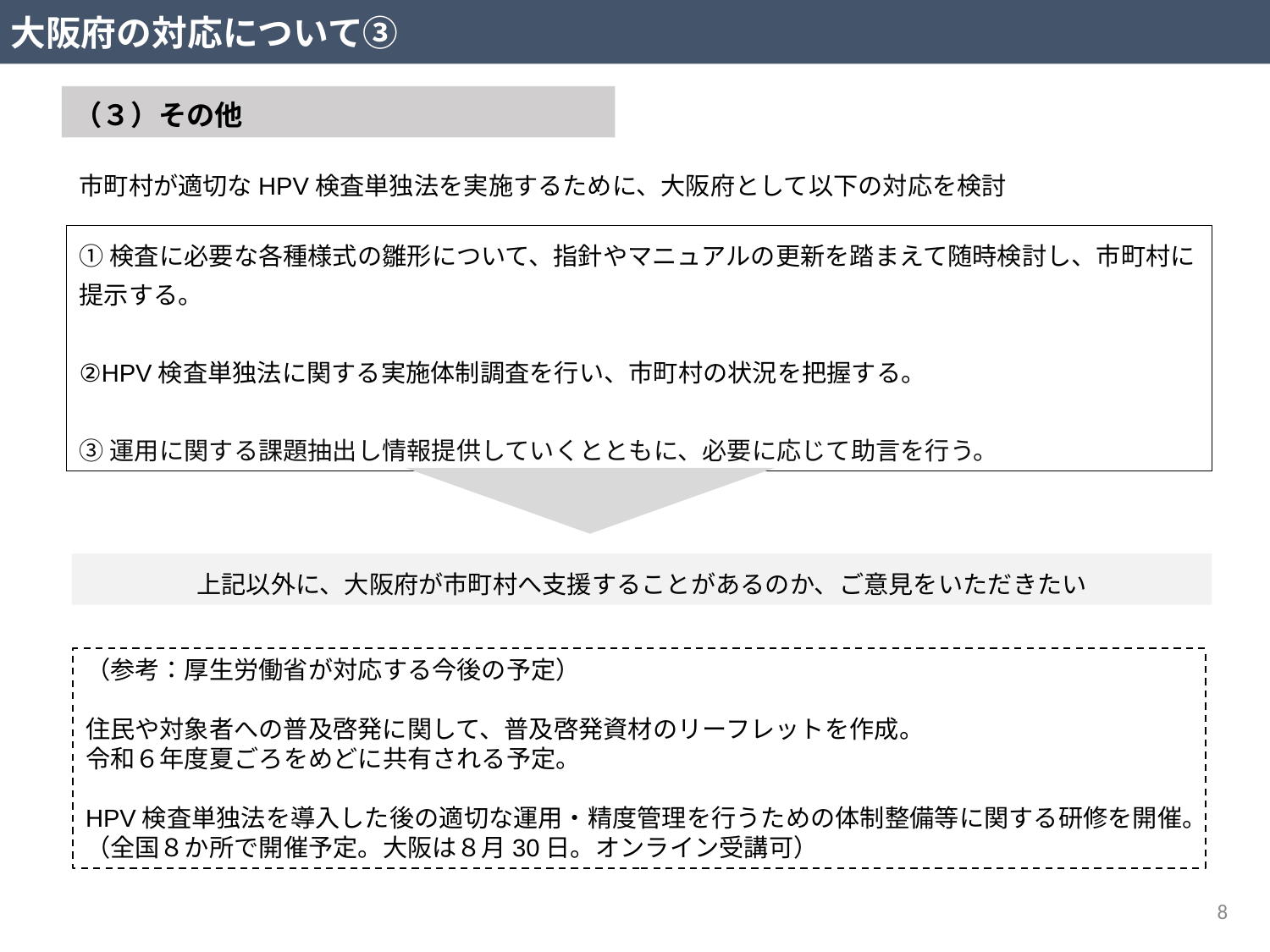

大阪府の対応について③
（３）その他
市町村が適切なHPV検査単独法を実施するために、大阪府として以下の対応を検討
①検査に必要な各種様式の雛形について、指針やマニュアルの更新を踏まえて随時検討し、市町村に提示する。

②HPV検査単独法に関する実施体制調査を行い、市町村の状況を把握する。

③運用に関する課題抽出し情報提供していくとともに、必要に応じて助言を行う。

上記以外に、大阪府が市町村へ支援することがあるのか、ご意見をいただきたい
（参考：厚生労働省が対応する今後の予定）

住民や対象者への普及啓発に関して、普及啓発資材のリーフレットを作成。
令和６年度夏ごろをめどに共有される予定。

HPV検査単独法を導入した後の適切な運用・精度管理を行うための体制整備等に関する研修を開催。
（全国８か所で開催予定。大阪は８月30日。オンライン受講可）
8